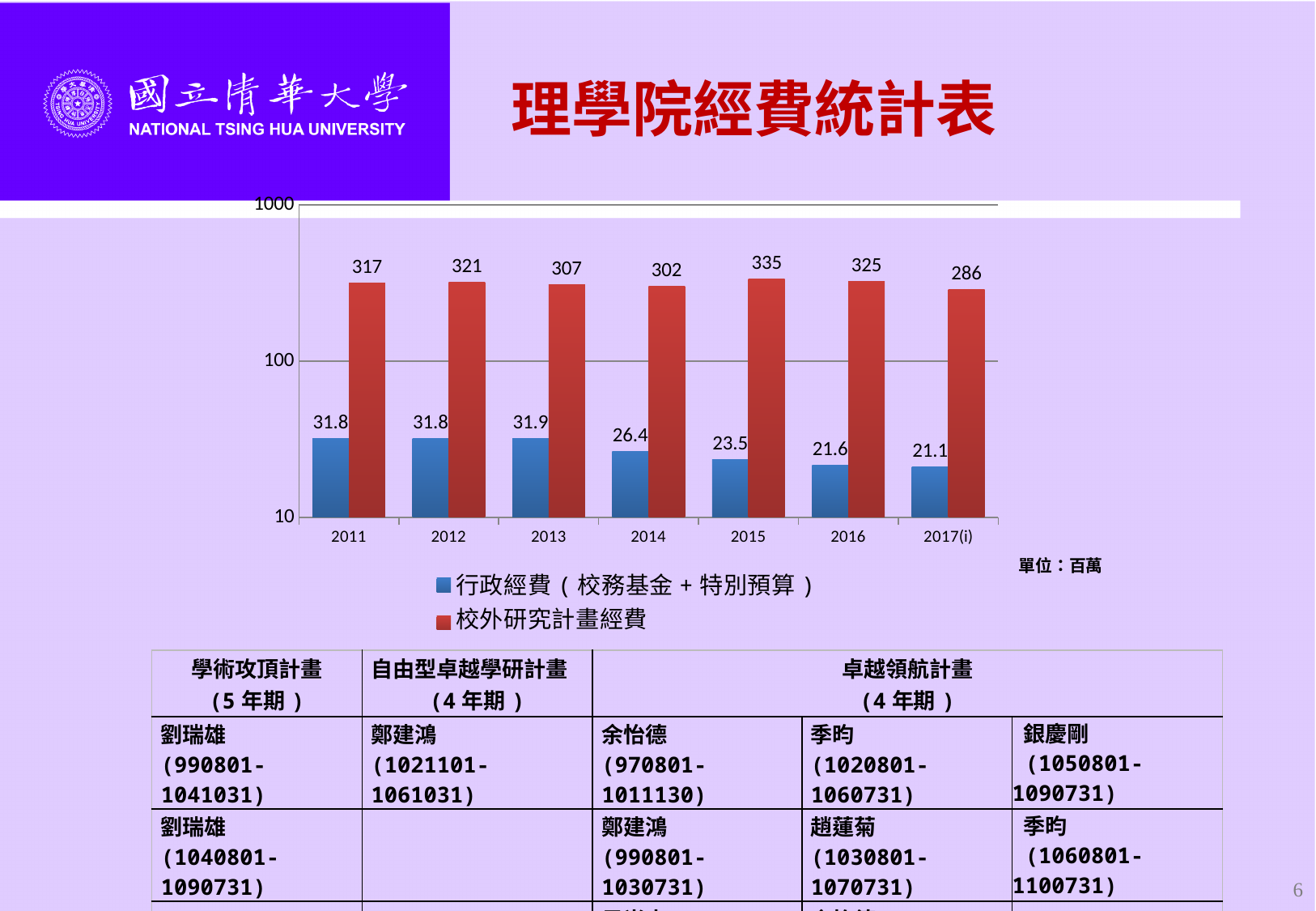

# 理學院經費統計表

### Chart

| Category | 行政經費(校務基金+特別預算) | 校外研究計畫經費 |
|---|---|---|
| 2011 | 31.8 | 317.0 |
| 2012 | 31.8 | 321.0 |
| 2013 | 31.9 | 307.0 |
| 2014 | 26.4 | 302.0 |
| 2015 | 23.5 | 335.0 |
| 2016 | 21.6 | 325.0 |
| 2017(i) | 21.1 | 286.0 |
單位：百萬
| 學術攻頂計畫 (5年期) | 自由型卓越學研計畫 (4年期) | 卓越領航計畫 (4年期) |  |  |
| --- | --- | --- | --- | --- |
| 劉瑞雄 (990801-1041031) | 鄭建鴻 (1021101-1061031) | 余怡德 (970801-1011130) | 季昀 (1020801-1060731) | 銀慶剛 (1050801-1090731) |
| 劉瑞雄 (1040801-1090731) |  | 鄭建鴻 (990801-1030731) | 趙蓮菊 (1030801-1070731) | 季昀 (1060801-1100731) |
|  |  | 果尚志 (1010801-1050731) | 余怡德 (1030801-1070731) |  |
6